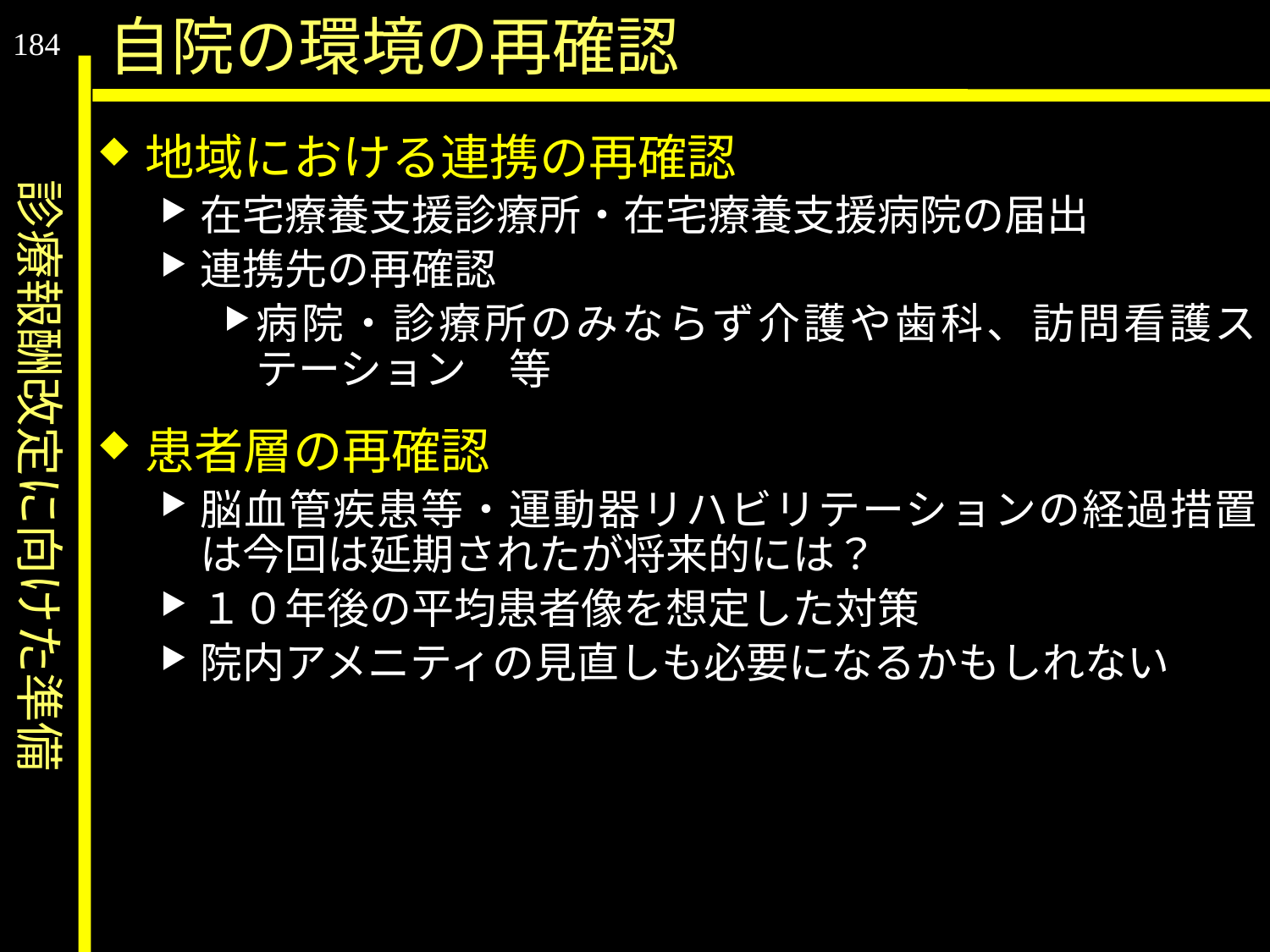

診療報酬改定に向けた準備
自院の環境の再確認
184

地域における連携の再確認
在宅療養支援診療所・在宅療養支援病院の届出
連携先の再確認
病院・診療所のみならず介護や歯科、訪問看護ステーション　等

患者層の再確認
脳血管疾患等・運動器リハビリテーションの経過措置は今回は延期されたが将来的には？
１０年後の平均患者像を想定した対策
院内アメニティの見直しも必要になるかもしれない